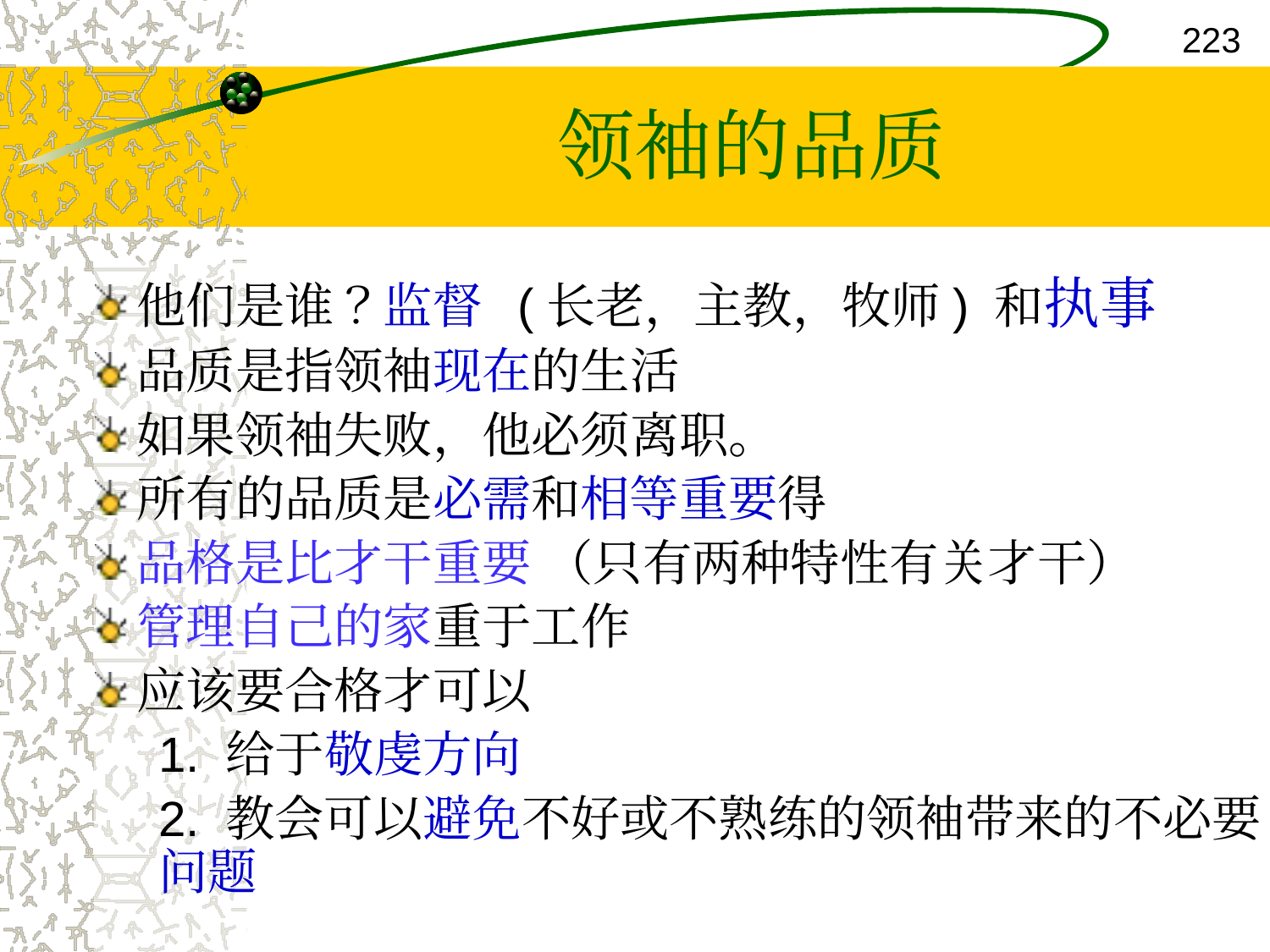

223
# 领袖的品质
他们是谁？监督  (长老，主教，牧师) 和执事
品质是指领袖现在的生活
如果领袖失败，他必须离职。
所有的品质是必需和相等重要得
品格是比才干重要 （只有两种特性有关才干）
管理自己的家重于工作
应该要合格才可以
1. 给于敬虔方向
2. 教会可以避免不好或不熟练的领袖带来的不必要问题